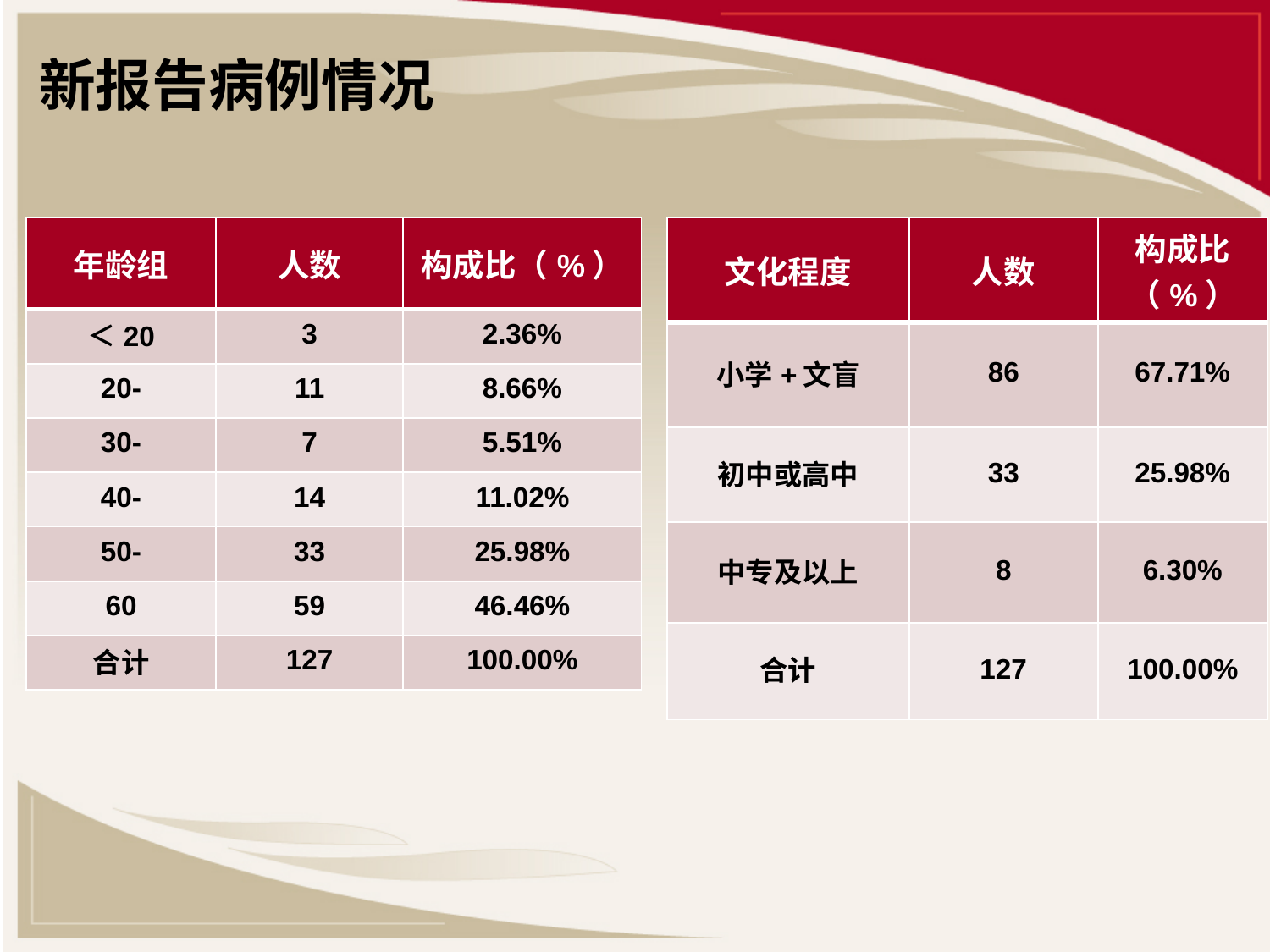

新报告病例情况
| 年龄组 | 人数 | 构成比（%） |
| --- | --- | --- |
| ＜20 | 3 | 2.36% |
| 20- | 11 | 8.66% |
| 30- | 7 | 5.51% |
| 40- | 14 | 11.02% |
| 50- | 33 | 25.98% |
| 60 | 59 | 46.46% |
| 合计 | 127 | 100.00% |
| 文化程度 | 人数 | 构成比（%） |
| --- | --- | --- |
| 小学+文盲 | 86 | 67.71% |
| 初中或高中 | 33 | 25.98% |
| 中专及以上 | 8 | 6.30% |
| 合计 | 127 | 100.00% |